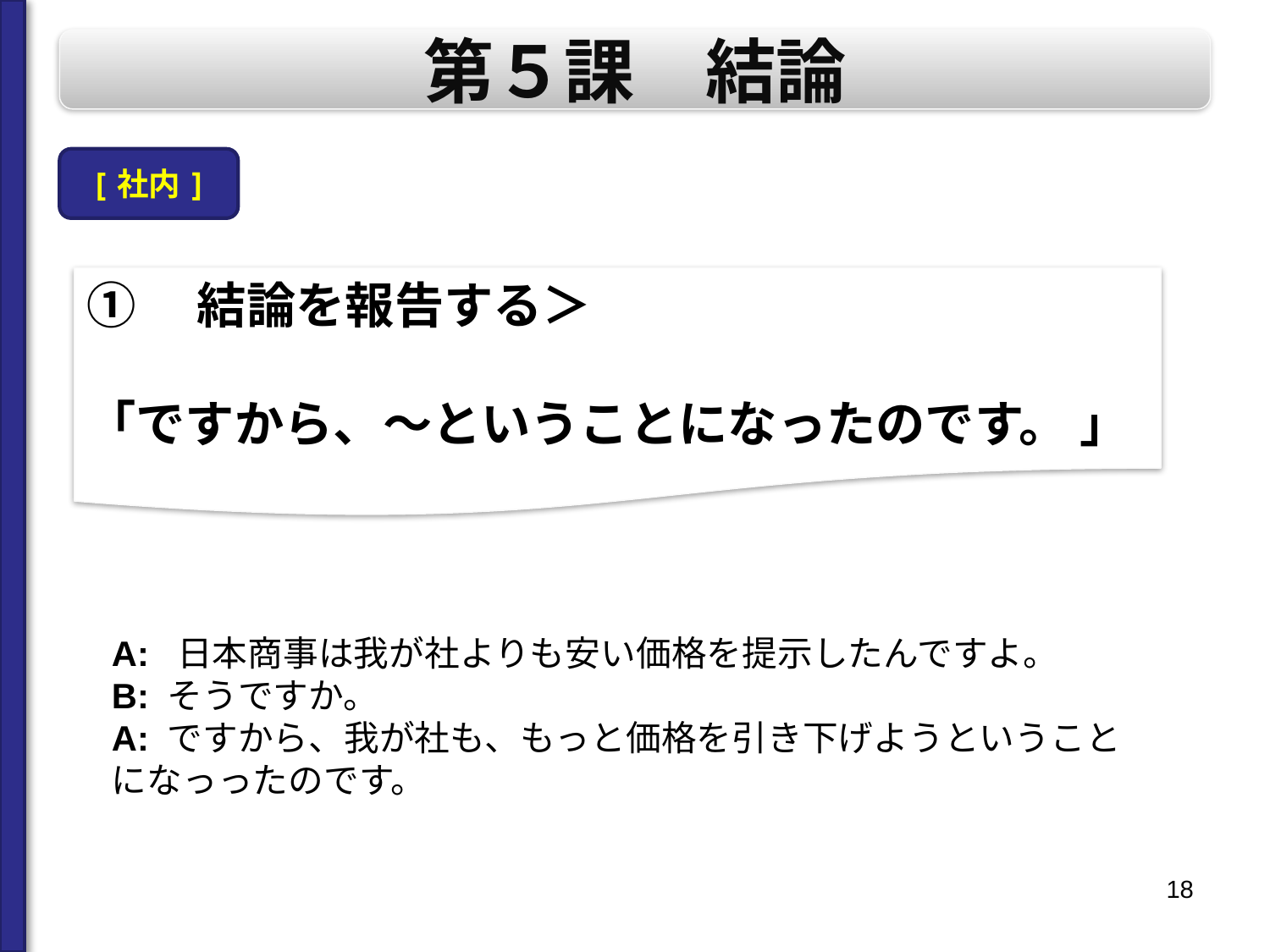

第５課　結論
[社内]
①　結論を報告する＞

「ですから、～ということになったのです。 」

A:  日本商事は我が社よりも安い価格を提示したんですよ。
B: そうですか。
A: ですから、我が社も、もっと価格を引き下げようということになっったのです。

18